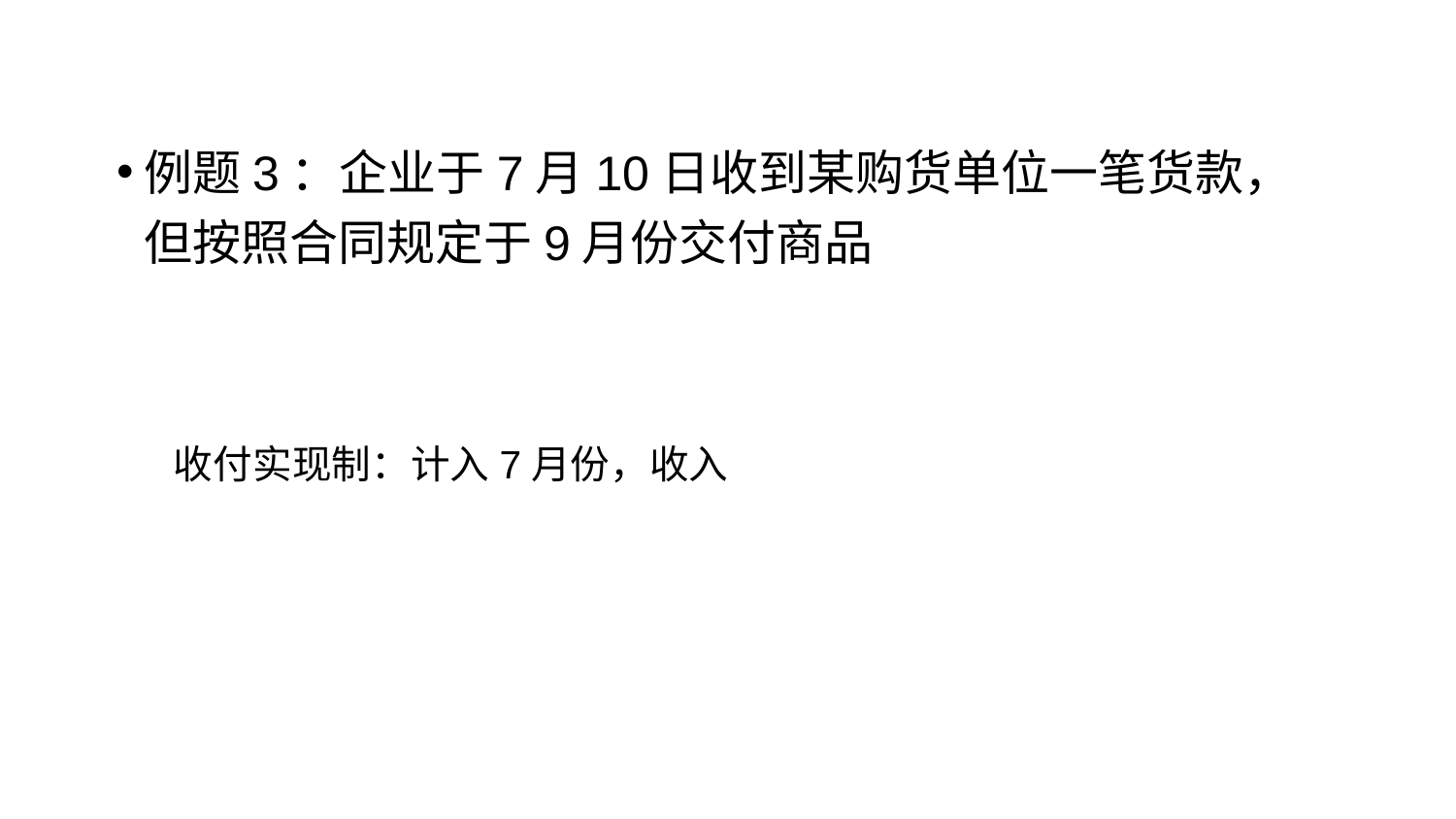

例题3：企业于7月10日收到某购货单位一笔货款，但按照合同规定于9月份交付商品
收付实现制：计入7月份，收入